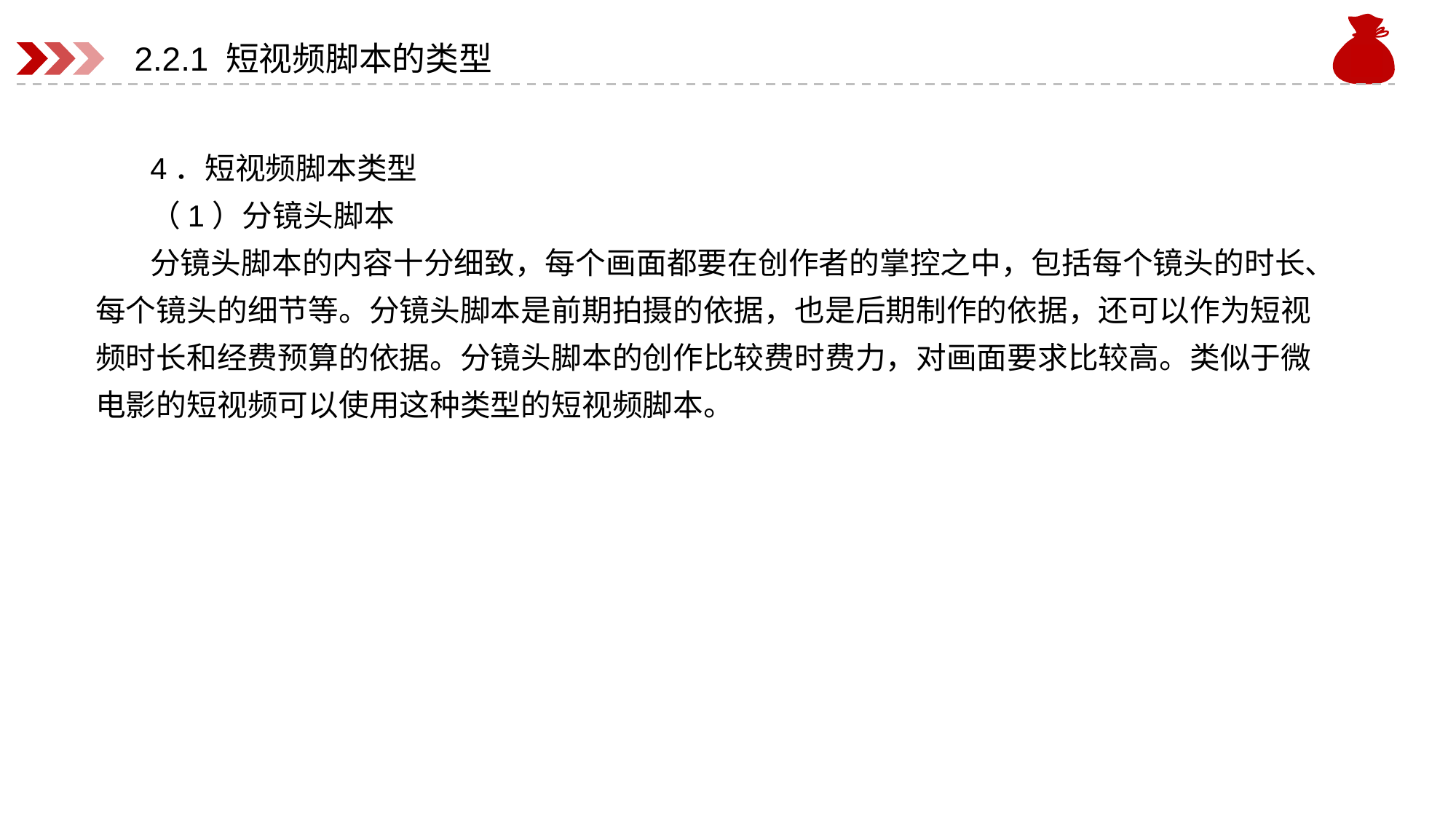

# 2.2.1 短视频脚本的类型
16
4．短视频脚本类型
（1）分镜头脚本
分镜头脚本的内容十分细致，每个画面都要在创作者的掌控之中，包括每个镜头的时长、每个镜头的细节等。分镜头脚本是前期拍摄的依据，也是后期制作的依据，还可以作为短视频时长和经费预算的依据。分镜头脚本的创作比较费时费力，对画面要求比较高。类似于微电影的短视频可以使用这种类型的短视频脚本。